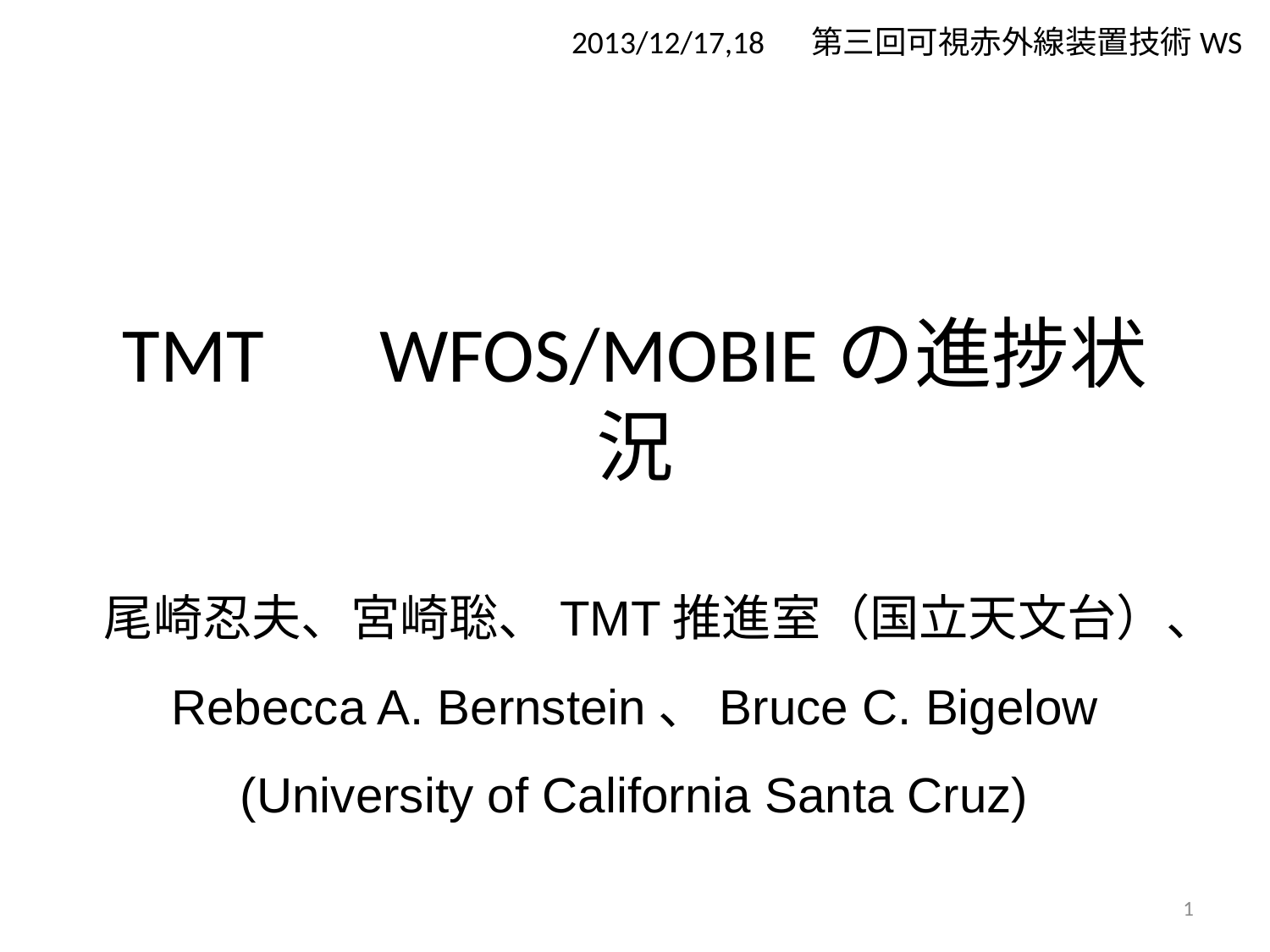

2013/12/17,18 　第三回可視赤外線装置技術WS
# TMT　WFOS/MOBIEの進捗状況
尾崎忍夫、宮崎聡、TMT推進室（国立天文台）、Rebecca A. Bernstein、Bruce C. Bigelow (University of California Santa Cruz)
1